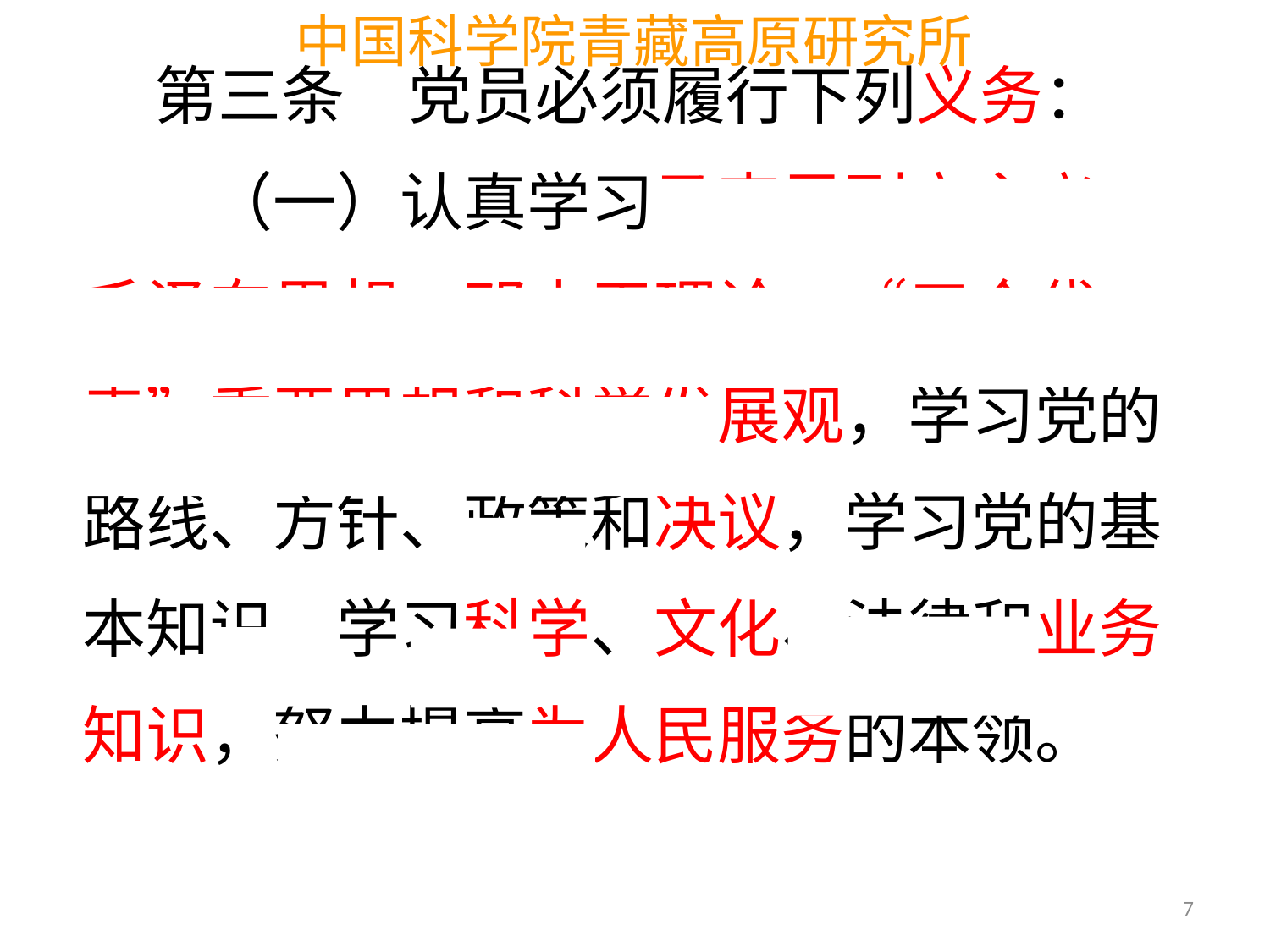

# 第三条　党员必须履行下列义务： 　　（一）认真学习马克思列宁主义、毛泽东思想、邓小平理论、“三个代表”重要思想和科学发展观，学习党的路线、方针、政策和决议，学习党的基本知识，学习科学、文化、法律和业务知识，努力提高为人民服务的本领。

7